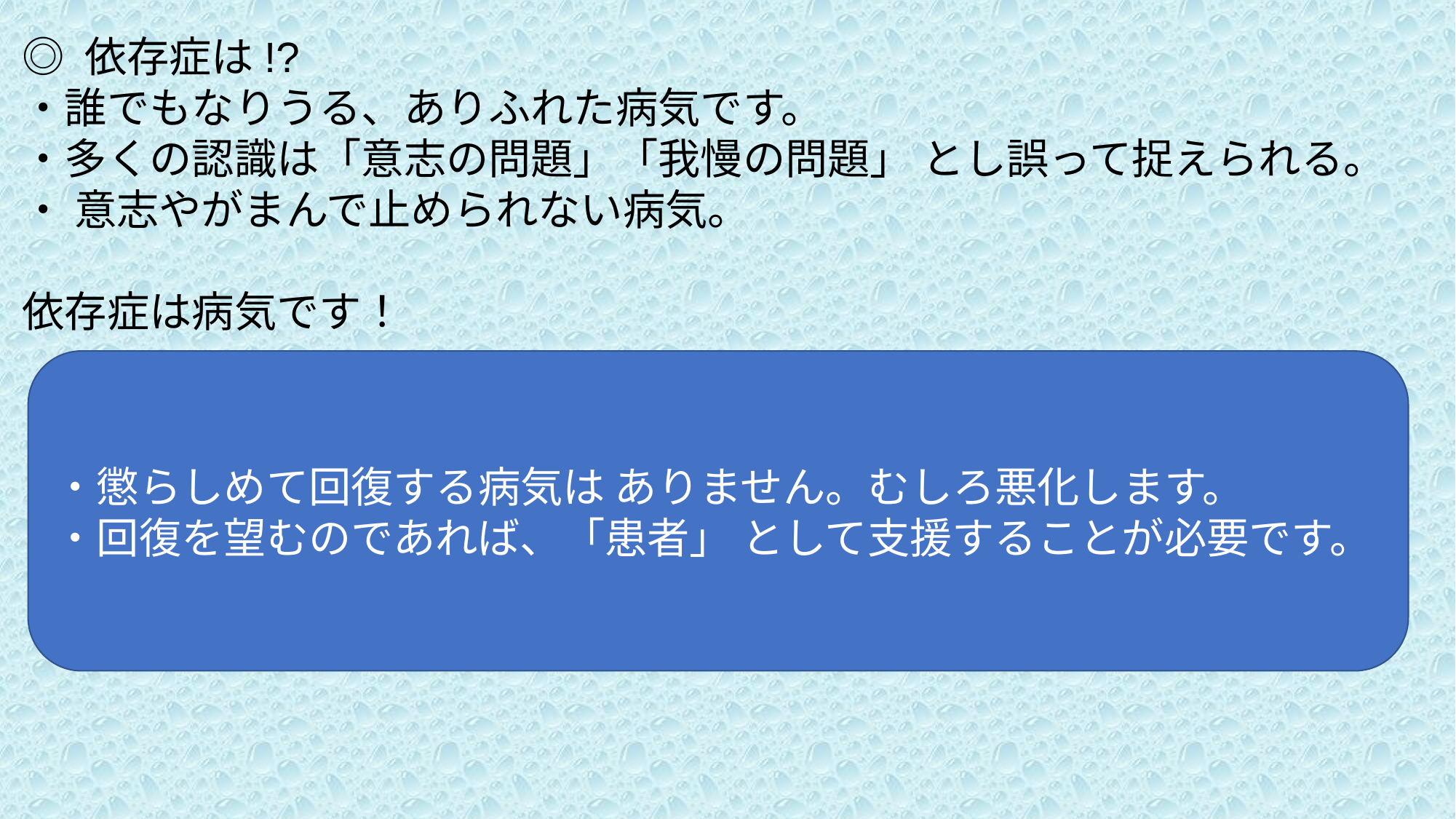

◎ 依存症は!?
・誰でもなりうる、ありふれた病気です。
・多くの認識は「意志の問題」「我慢の問題」 とし誤って捉えられる。
・ 意志やがまんで止められない病気。

依存症は病気です！
・懲らしめて回復する病気は ありません。むしろ悪化します。
・回復を望むのであれば、「患者」 として支援することが必要です。